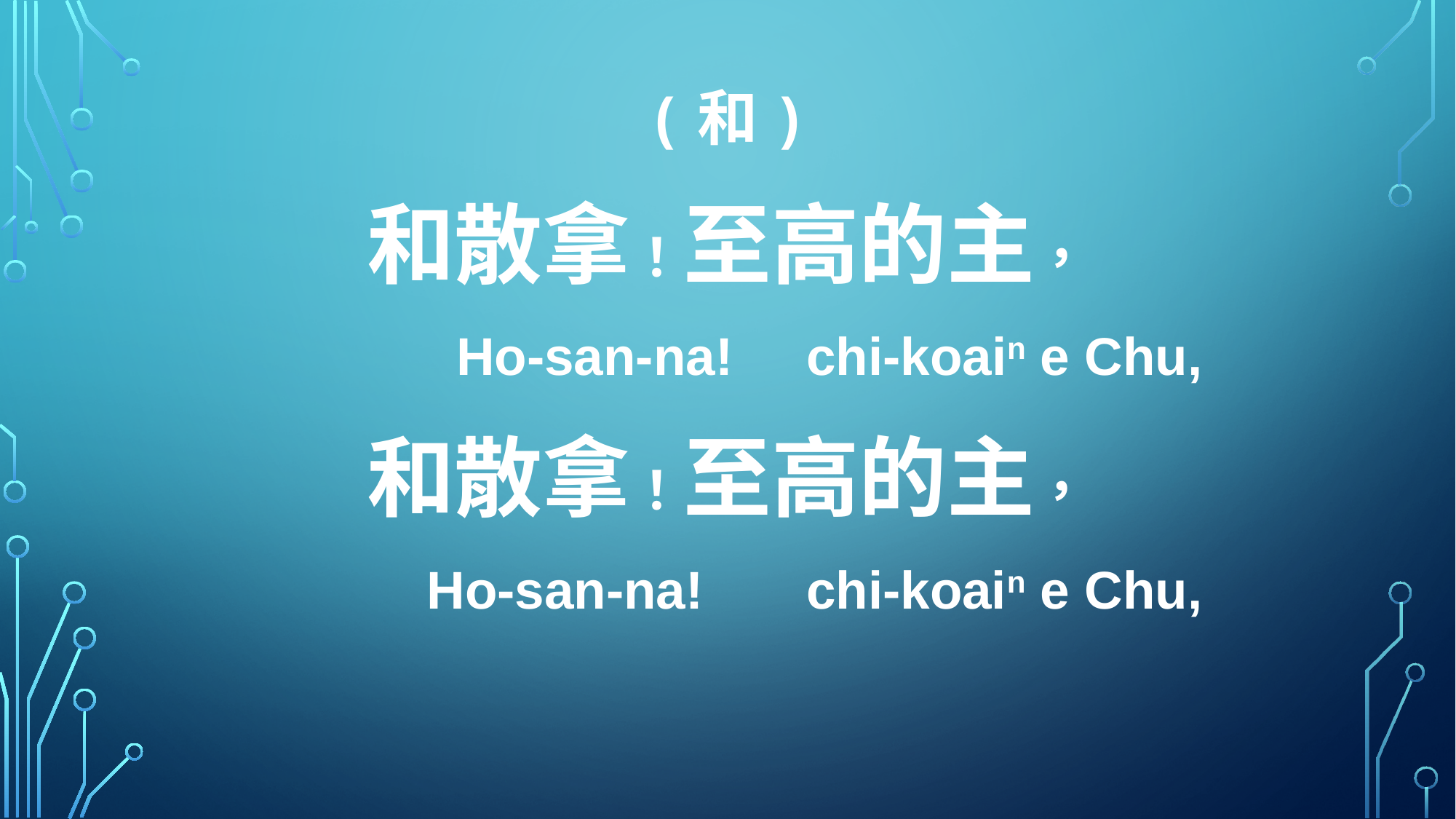

(和)
和散拿！至高的主，
                   Ho-san-na!     chi-koain e Chu,
和散拿！至高的主，
                 Ho-san-na!       chi-koain e Chu,